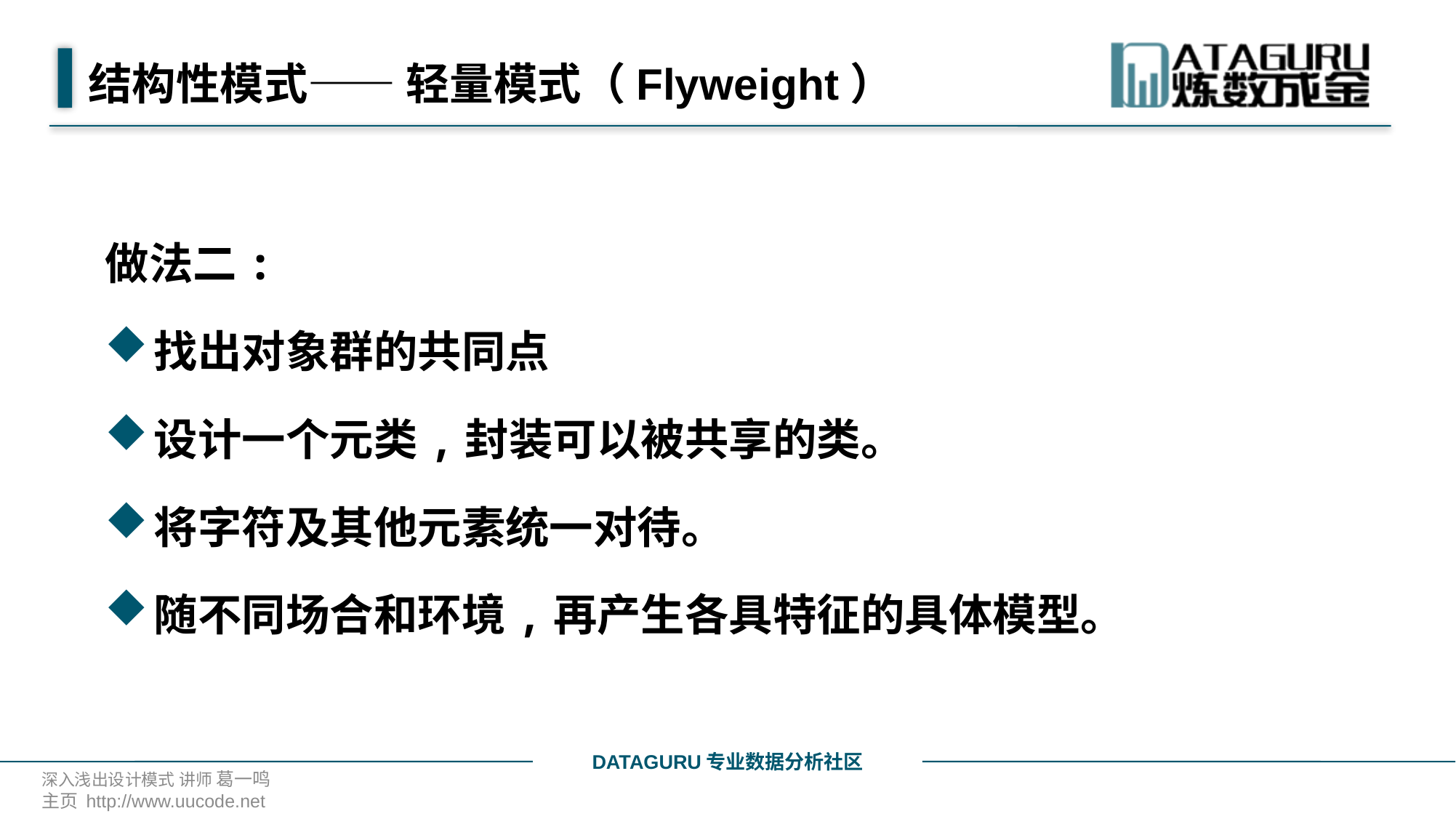

# 结构性模式—— 轻量模式（Flyweight）
做法二:
找出对象群的共同点
设计一个元类,封装可以被共享的类。
将字符及其他元素统一对待。
随不同场合和环境,再产生各具特征的具体模型。